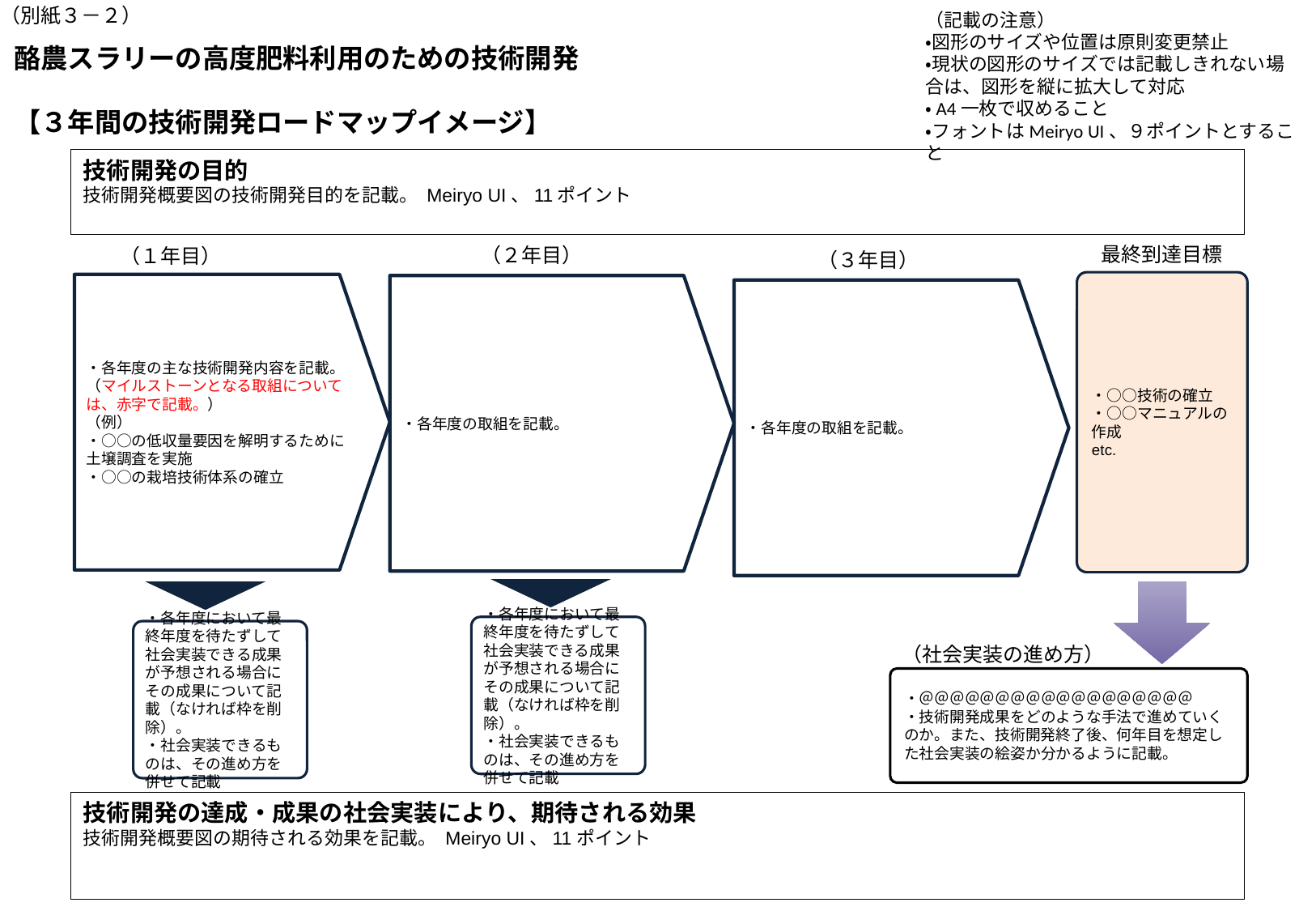

（別紙３－２）
（記載の注意）
・図形のサイズや位置は原則変更禁止
・現状の図形のサイズでは記載しきれない場合は、図形を縦に拡大して対応
・A4一枚で収めること
・フォントはMeiryo UI、９ポイントとすること
酪農スラリーの高度肥料利用のための技術開発

【３年間の技術開発ロードマップイメージ】
技術開発の目的
技術開発概要図の技術開発目的を記載。 Meiryo UI、11ポイント

最終到達目標
（２年目）
（１年目）
（３年目）
・○○技術の確立
・○○マニュアルの作成
etc.
・各年度の主な技術開発内容を記載。（マイルストーンとなる取組については、赤字で記載。）
（例）
・○○の低収量要因を解明するために土壌調査を実施
・○○の栽培技術体系の確立
・各年度の取組を記載。
・各年度の取組を記載。

・各年度において最終年度を待たずして社会実装できる成果が予想される場合にその成果について記載（なければ枠を削除）。
・社会実装できるものは、その進め方を併せて記載
・各年度において最終年度を待たずして社会実装できる成果が予想される場合にその成果について記載（なければ枠を削除）。
・社会実装できるものは、その進め方を併せて記載
（社会実装の進め方）
・＠＠＠＠＠＠＠＠＠＠＠＠＠＠＠＠＠＠
・技術開発成果をどのような手法で進めていくのか。また、技術開発終了後、何年目を想定した社会実装の絵姿か分かるように記載。
技術開発の達成・成果の社会実装により、期待される効果
技術開発概要図の期待される効果を記載。 Meiryo UI、11ポイント